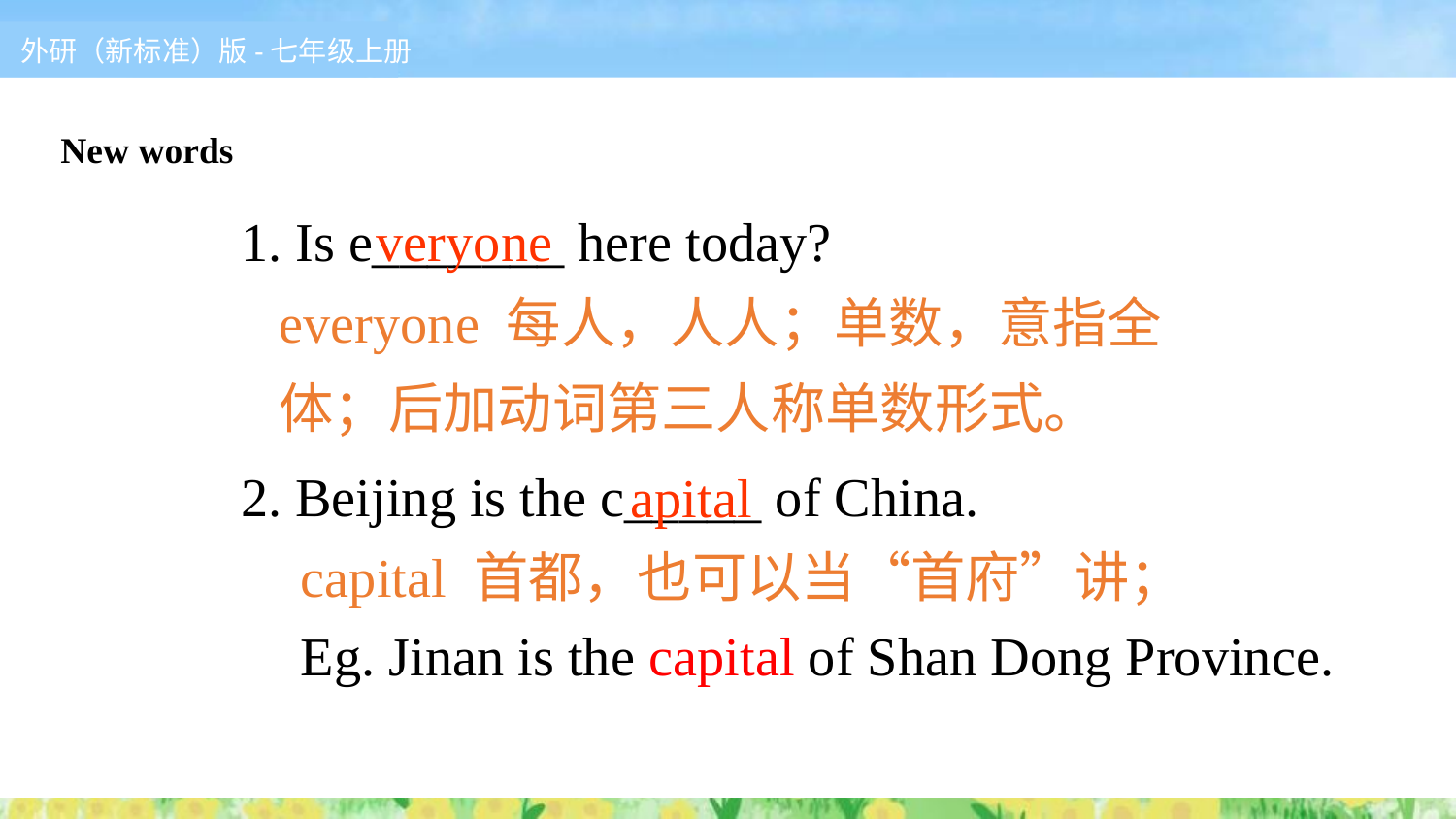

New words
1. Is e_______ here today?

2. Beijing is the c_____ of China.

veryone
everyone 每人，人人；单数，意指全体；后加动词第三人称单数形式。
apital
capital 首都，也可以当“首府”讲；
Eg. Jinan is the capital of Shan Dong Province.